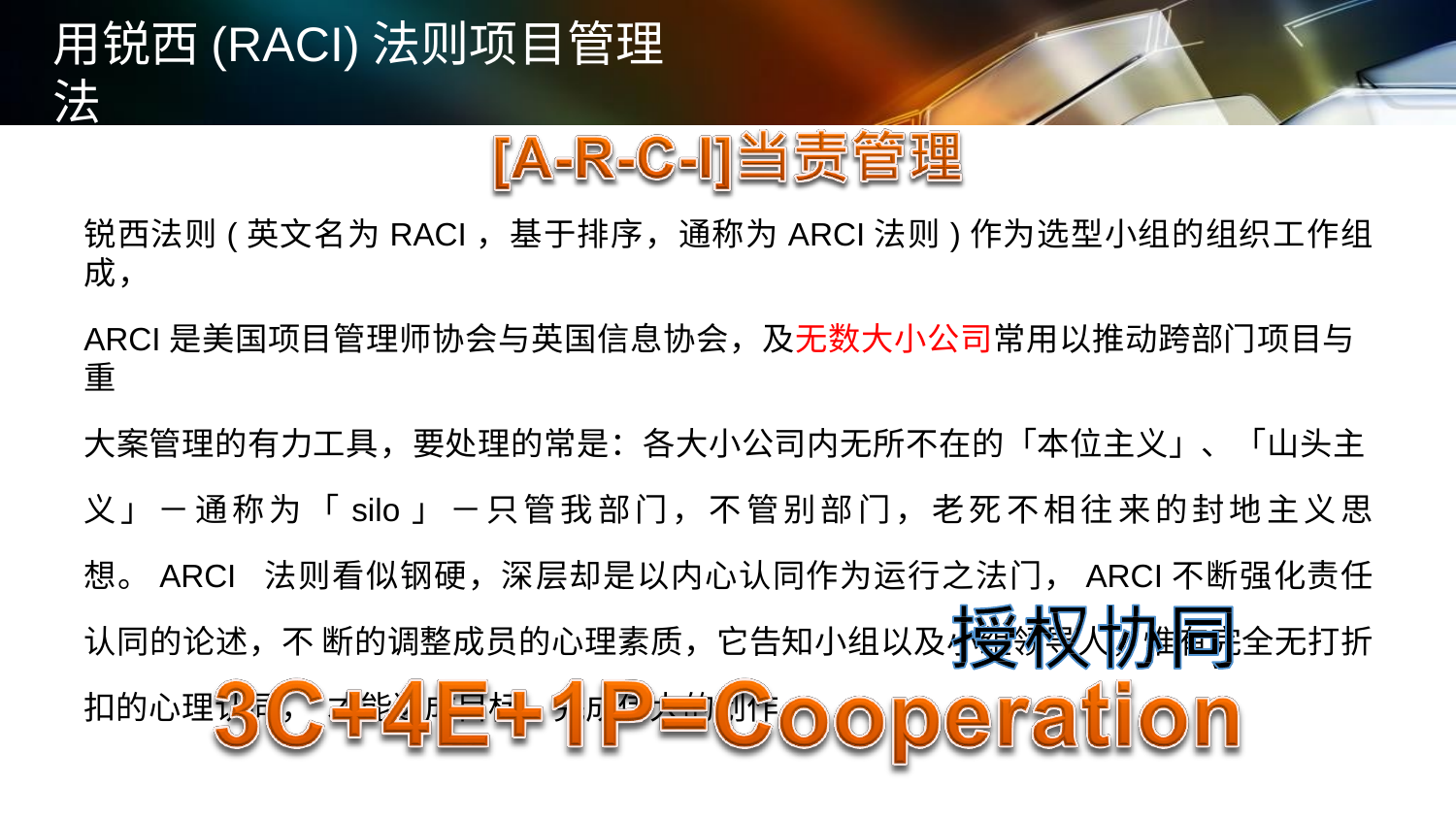

# 用锐西(RACI)法则项目管理法

锐西法则(英文名为RACI，基于排序，通称为ARCI法则)作为选型小组的组织工作组成，
ARCI是美国项目管理师协会与英国信息协会，及无数大小公司常用以推动跨部门项目与重
大案管理的有力工具，要处理的常是：各大小公司内无所不在的「本位主义」、「山头主
义」－通称为「silo」－只管我部门，不管别部门，老死不相往来的封地主义思想。ARCI  法则看似钢硬，深层却是以内心认同作为运行之法门，ARCI不断强化责任认同的论述，不 断的调整成员的心理素质，它告知小组以及小组领导人，惟有完全无打折扣的心理认同，  才能达成目标，完成伟大的创作。